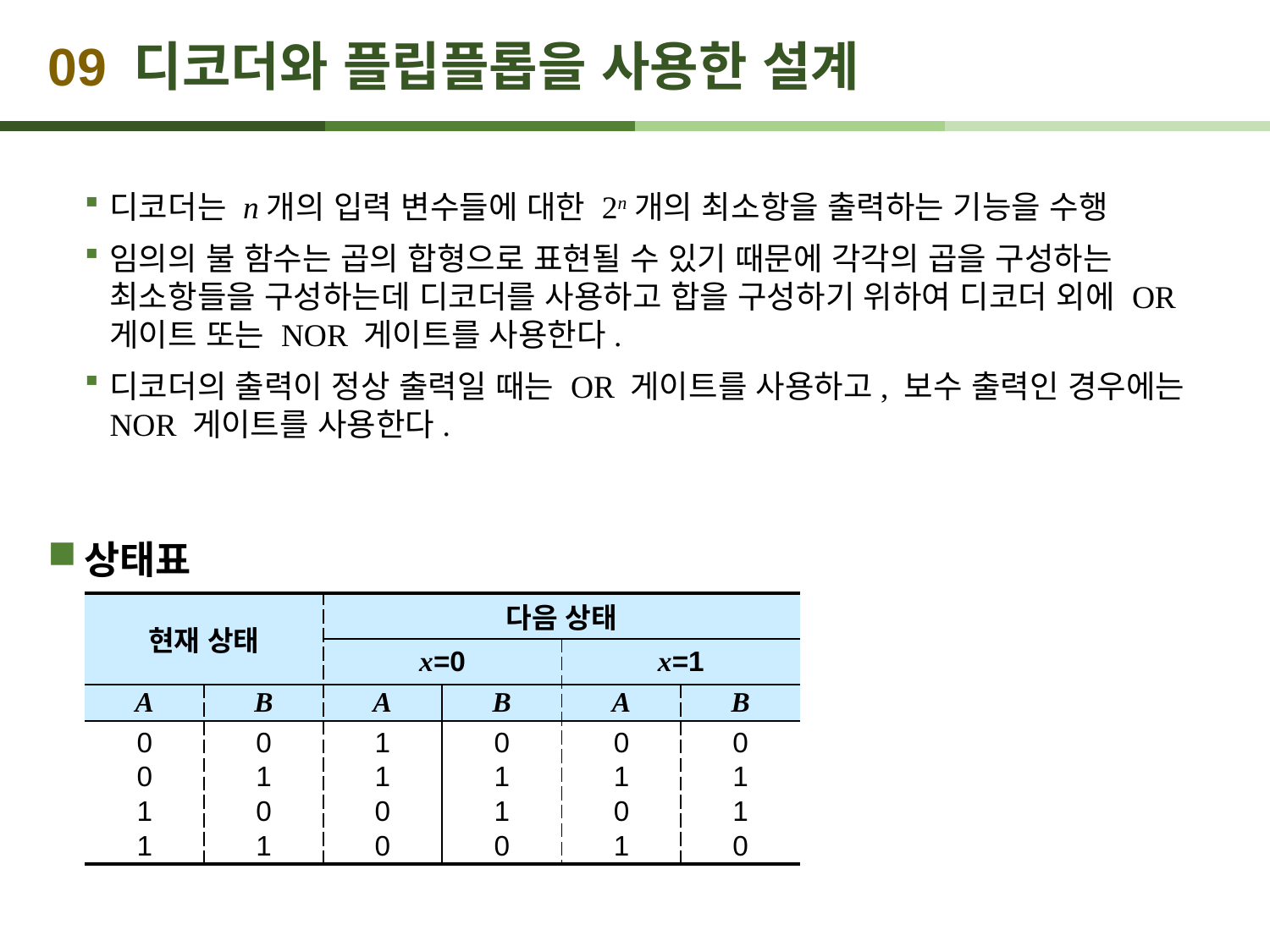

# 09 디코더와 플립플롭을 사용한 설계

디코더는 n개의 입력 변수들에 대한 2n개의 최소항을 출력하는 기능을 수행
임의의 불 함수는 곱의 합형으로 표현될 수 있기 때문에 각각의 곱을 구성하는 최소항들을 구성하는데 디코더를 사용하고 합을 구성하기 위하여 디코더 외에 OR 게이트 또는 NOR 게이트를 사용한다.
디코더의 출력이 정상 출력일 때는 OR 게이트를 사용하고, 보수 출력인 경우에는 NOR 게이트를 사용한다.

상태표

| 현재 상태 |  | 다음 상태 |  |  |  |
| --- | --- | --- | --- | --- | --- |
|  |  | x=0 |  | x=1 |  |
| A | B | A | B | A | B |
| 0 0 1 1 | 0 1 0 1 | 1 1 0 0 | 0 1 1 0 | 0 1 0 1 | 0 1 1 0 |